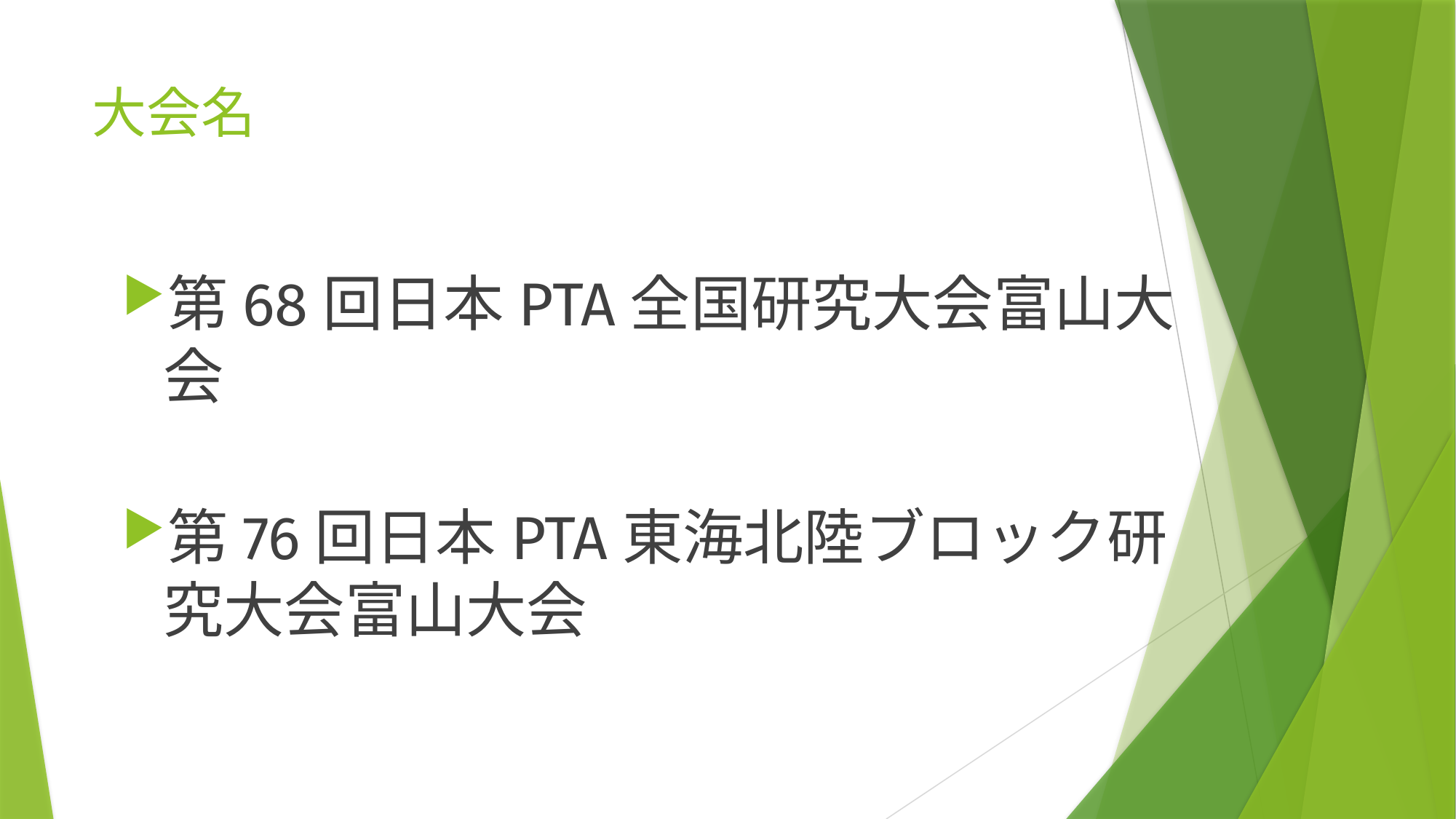

# 大会名
第68回日本PTA全国研究大会富山大会
第76回日本PTA東海北陸ブロック研究大会富山大会